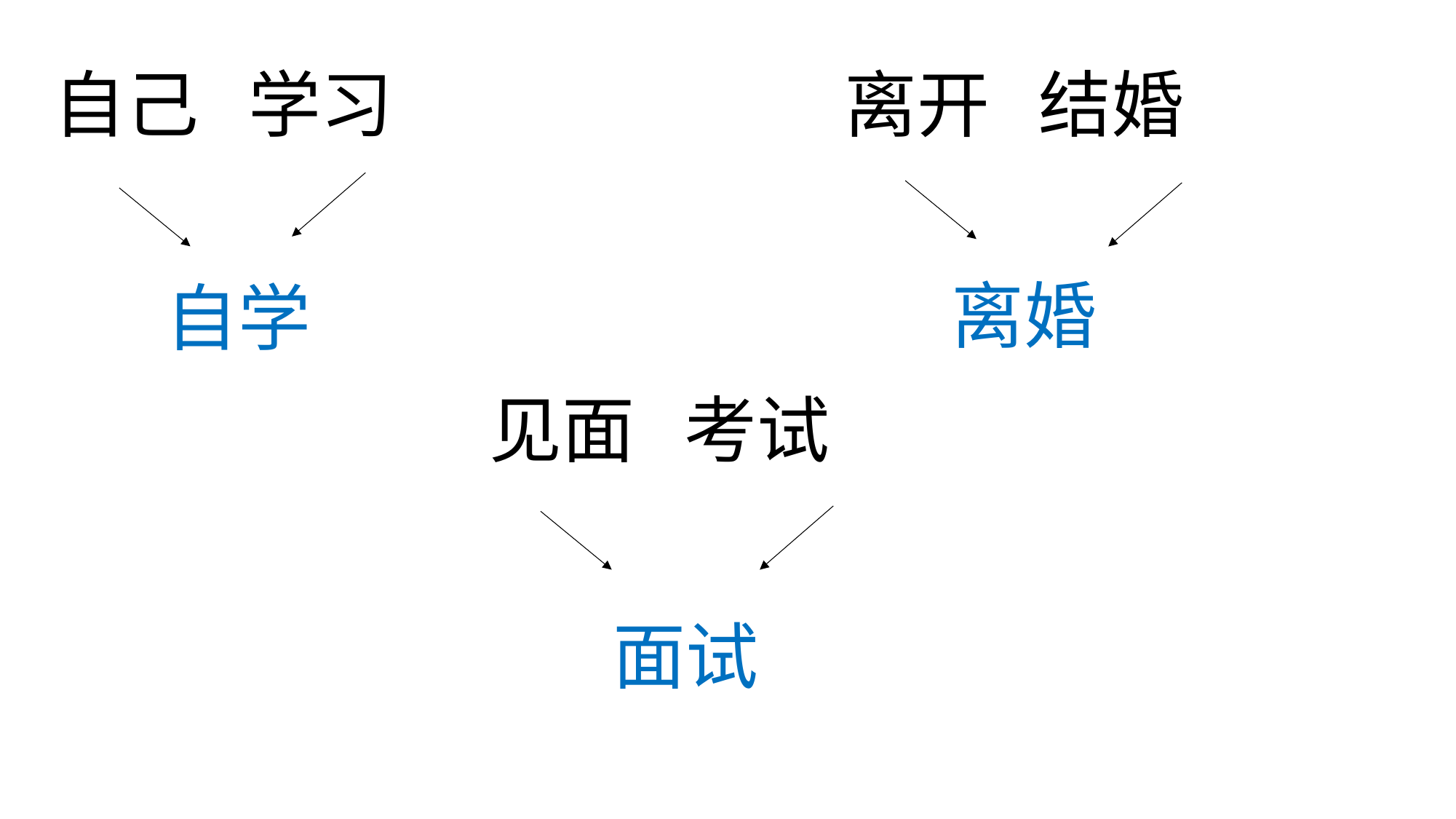

离开   结婚
自己   学习
离婚
自学
见面   考试
面试